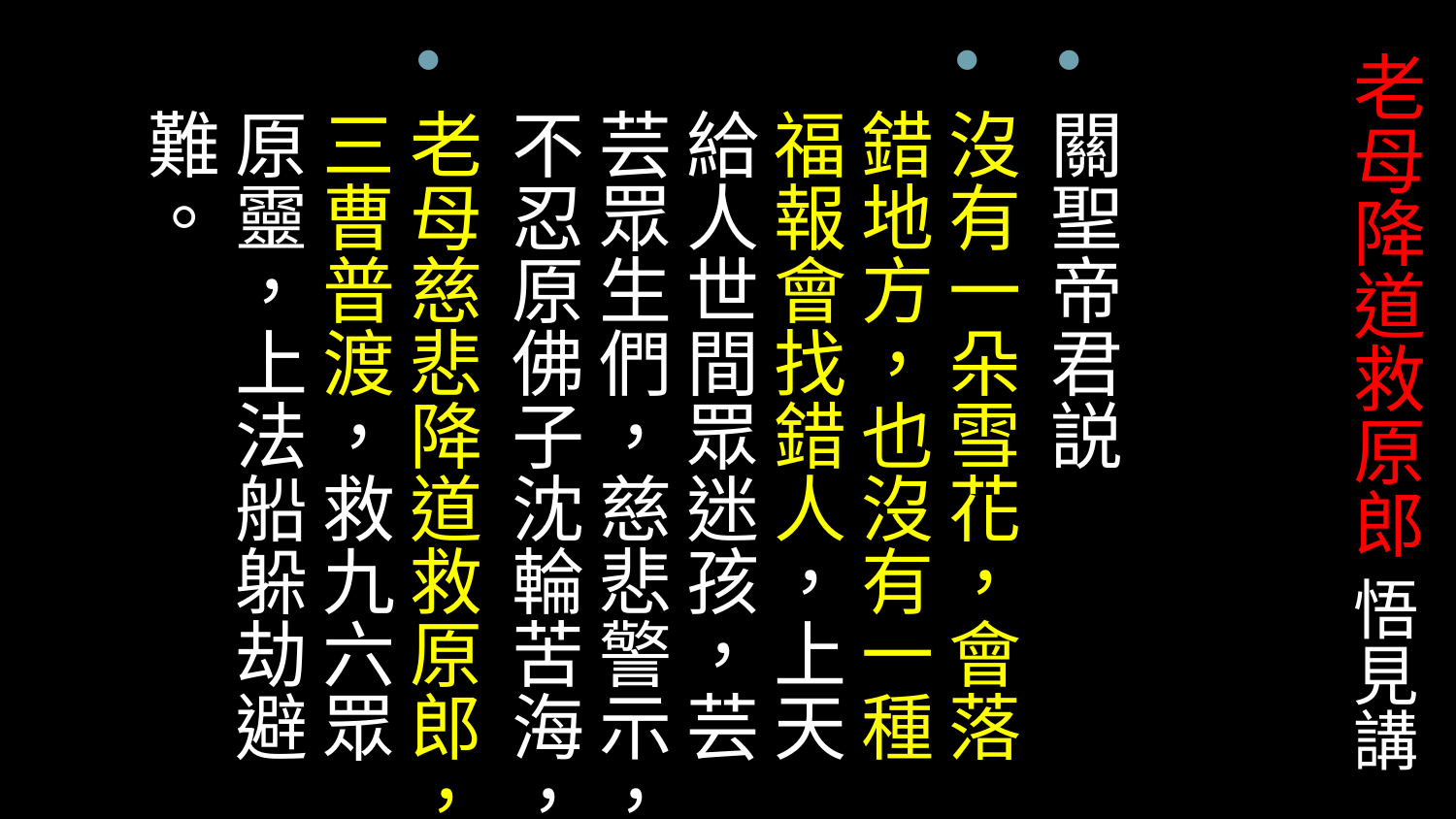

# 老母降道救原郎 悟見講
關聖帝君説
沒有一朵雪花，會落錯地方，也沒有一種福報會找錯人，上天給人世間眾迷孩，芸芸眾生們，慈悲警示，不忍原佛子沈輪苦海，
老母慈悲降道救原郎，三曹普渡，救九六眾原靈，上法船躲劫避難。